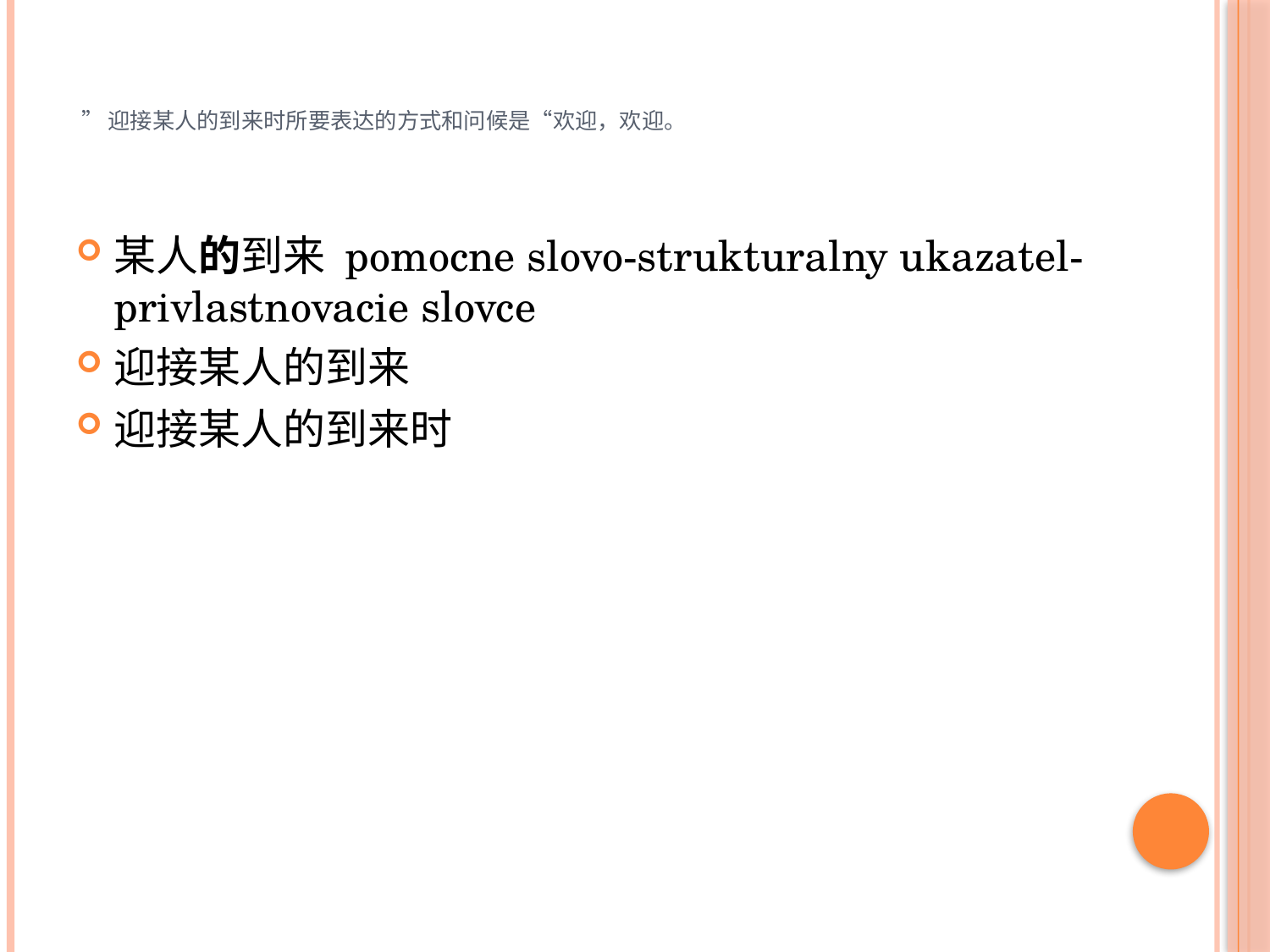

# ”迎接某人的到来时所要表达的方式和问候是“欢迎，欢迎。
某人的到来 pomocne slovo-strukturalny ukazatel-privlastnovacie slovce
迎接某人的到来
迎接某人的到来时